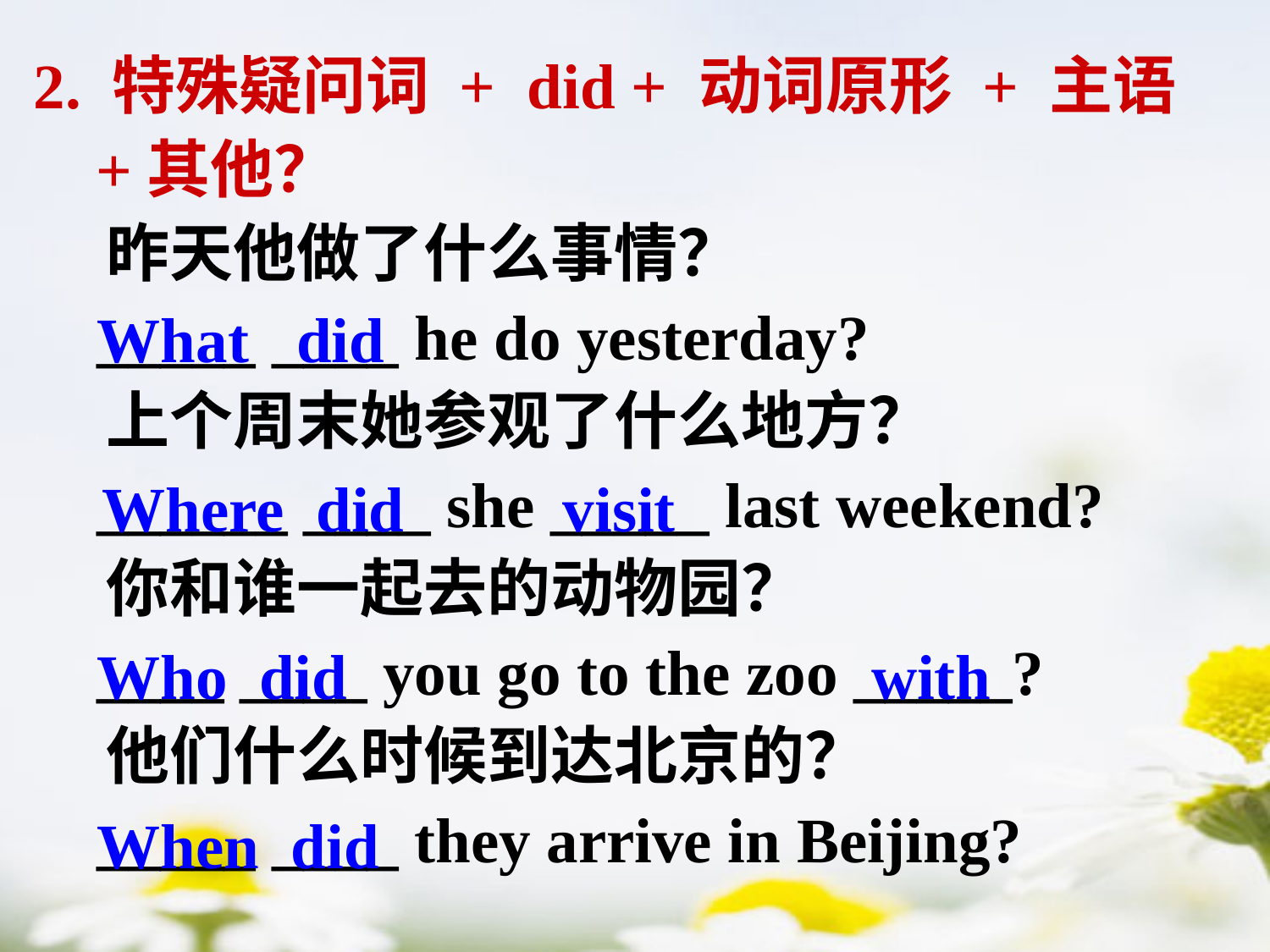

2. 特殊疑问词 +  did + 动词原形 + 主语 +其他？
    昨天他做了什么事情？
    _____ ____ he do yesterday?
    上个周末她参观了什么地方？
    ______ ____ she _____ last weekend?
    你和谁一起去的动物园？
    ____ ____ you go to the zoo _____?
    他们什么时候到达北京的？
    _____ ____ they arrive in Beijing?
What   did
Where  did          visit
Who  did                                 with
When  did